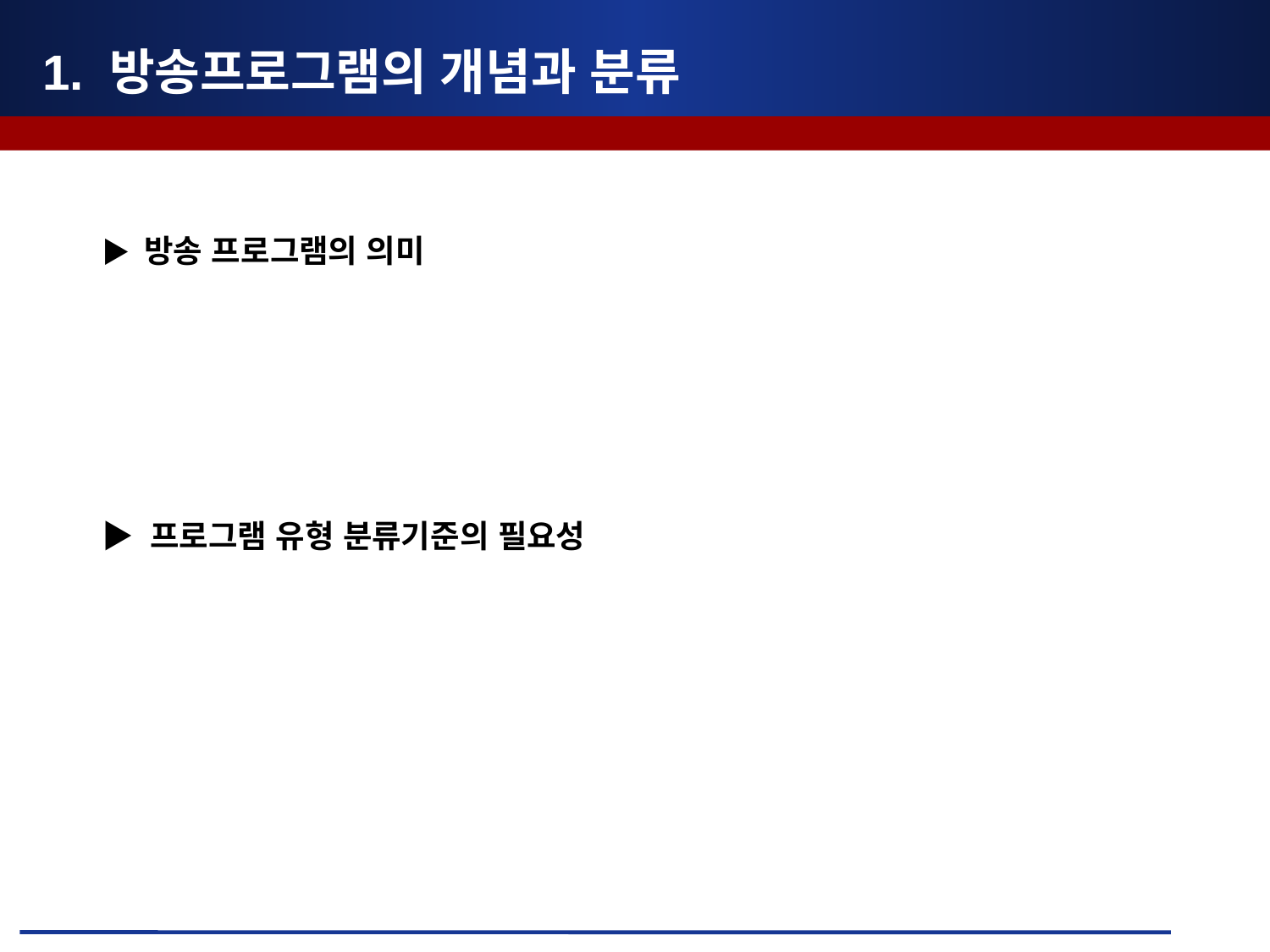

# 1. 방송프로그램의 개념과 분류
▶ 방송 프로그램의 의미

▶ 프로그램 유형 분류기준의 필요성